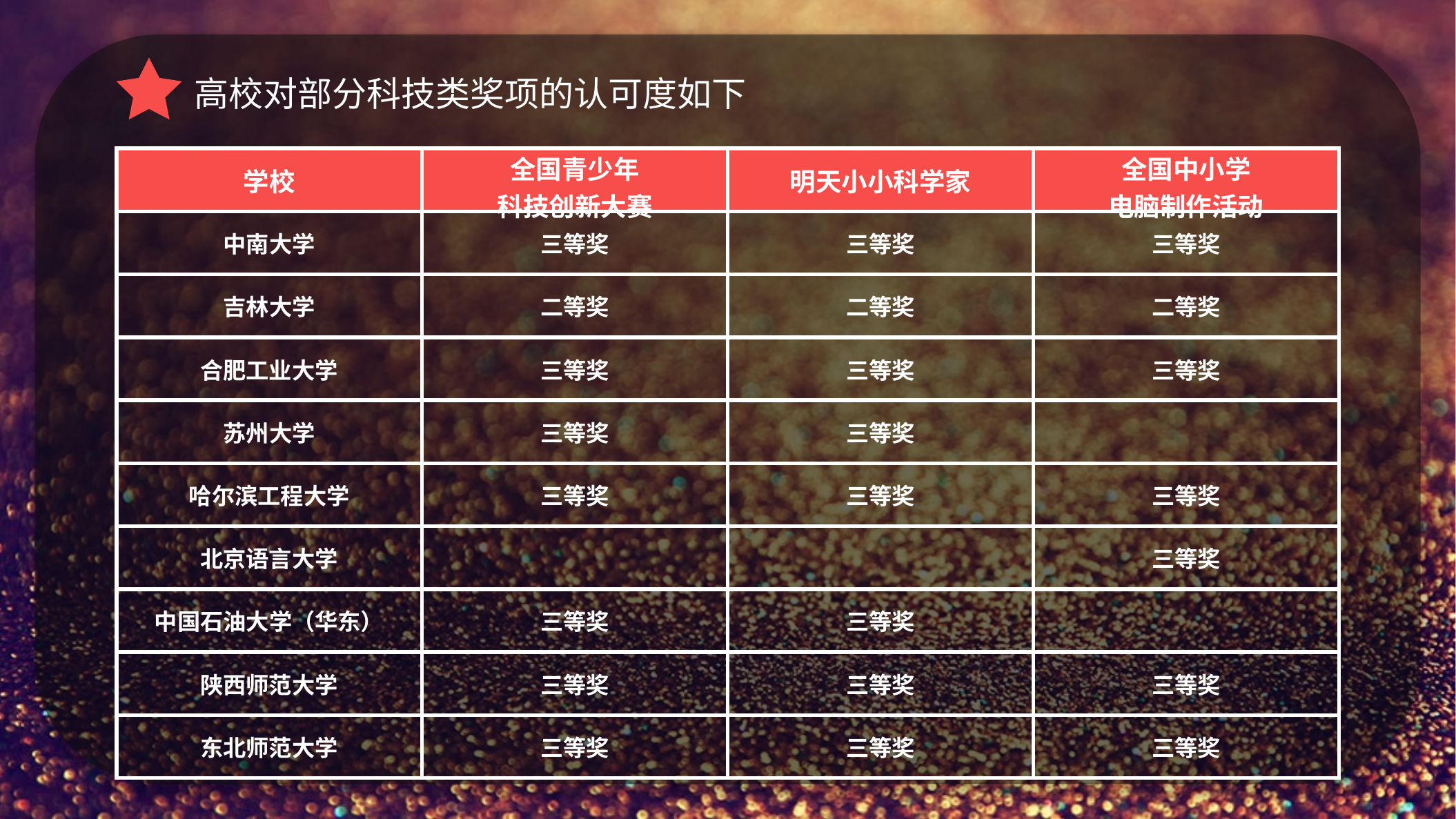

高校对部分科技类奖项的认可度如下
| 学校 | 全国青少年 科技创新大赛 | 明天小小科学家 | 全国中小学 电脑制作活动 |
| --- | --- | --- | --- |
| 中南大学 | 三等奖 | 三等奖 | 三等奖 |
| 吉林大学 | 二等奖 | 二等奖 | 二等奖 |
| 合肥工业大学 | 三等奖 | 三等奖 | 三等奖 |
| 苏州大学 | 三等奖 | 三等奖 |  |
| 哈尔滨工程大学 | 三等奖 | 三等奖 | 三等奖 |
| 北京语言大学 |  |  | 三等奖 |
| 中国石油大学（华东） | 三等奖 | 三等奖 |  |
| 陕西师范大学 | 三等奖 | 三等奖 | 三等奖 |
| 东北师范大学 | 三等奖 | 三等奖 | 三等奖 |